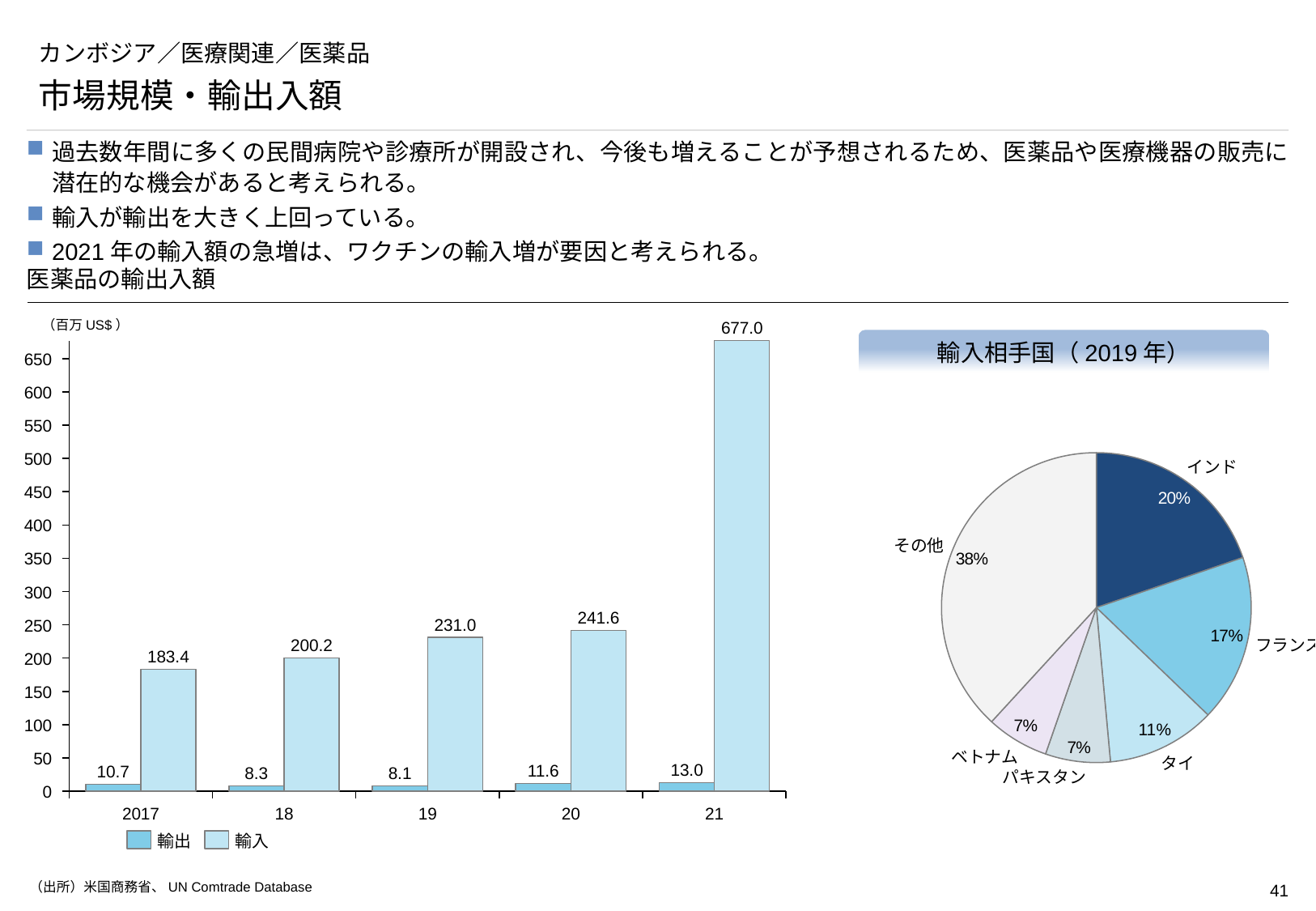

# カンボジア／医療関連／医薬品
市場規模・輸出入額
過去数年間に多くの民間病院や診療所が開設され、今後も増えることが予想されるため、医薬品や医療機器の販売に潜在的な機会があると考えられる。
輸入が輸出を大きく上回っている。
2021年の輸入額の急増は、ワクチンの輸入増が要因と考えられる。
医薬品の輸出入額
（百万US$）
677.0

### Chart

| Category |  |  |
|---|---|---|
輸入相手国（2019年）
650
600
550

### Chart

| Category |  |
|---|---|
500
インド
450
400
その他
350
300
241.6
231.0
250
200.2
フランス
183.4
200
150
100
ベトナム
50
タイ
13.0
11.6
10.7
8.3
8.1
パキスタン
0
2017
18
19
20
21
輸出
輸入

（出所）米国商務省、UN Comtrade Database